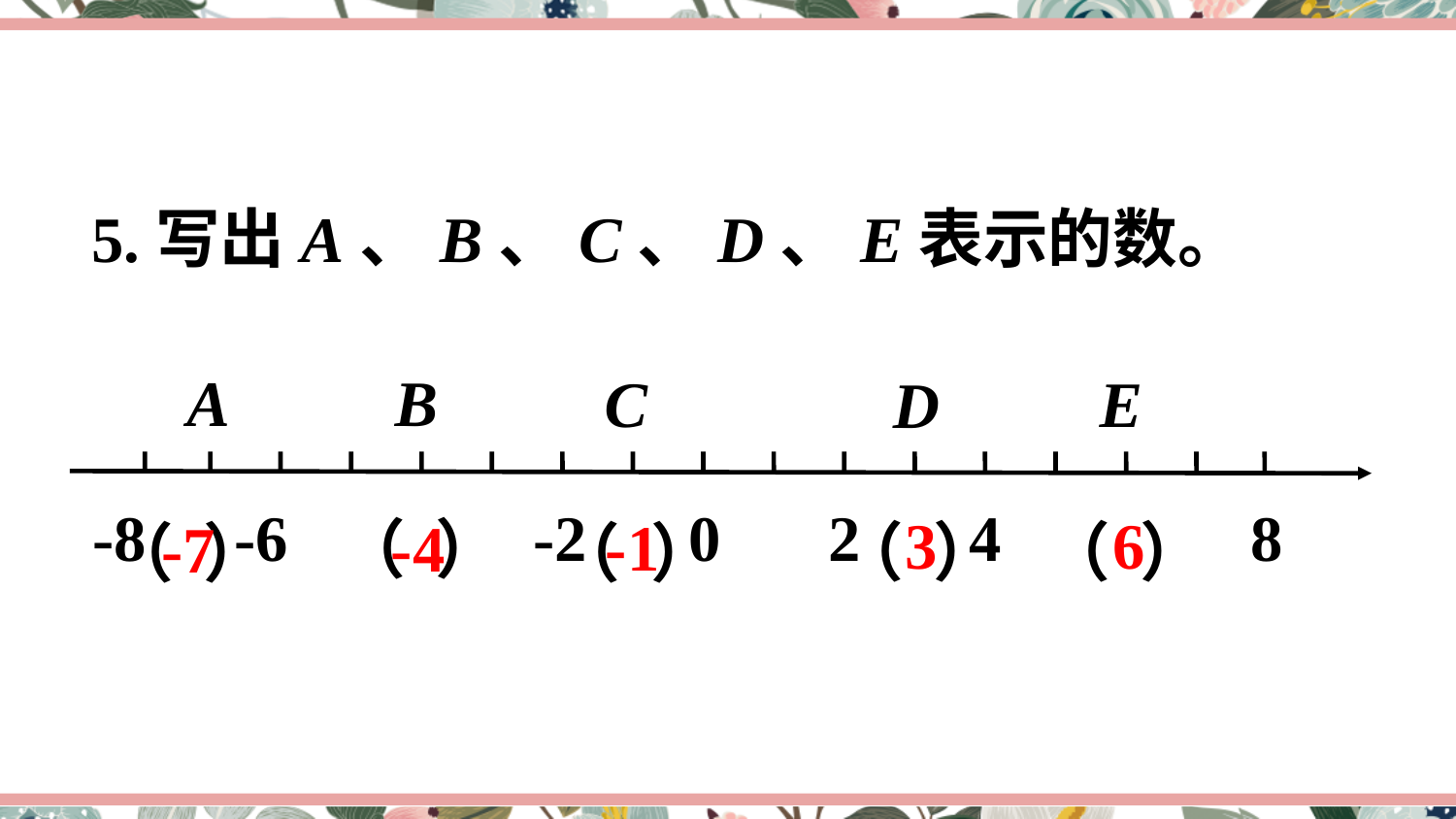

5.写出A、B、C、D、E表示的数。
A
B
C
E
D

-8
-6
-2
0
4
8
2
6
3
-1
-4
-7
（  ）
（  ）
（  ）
（  ）
（  ）